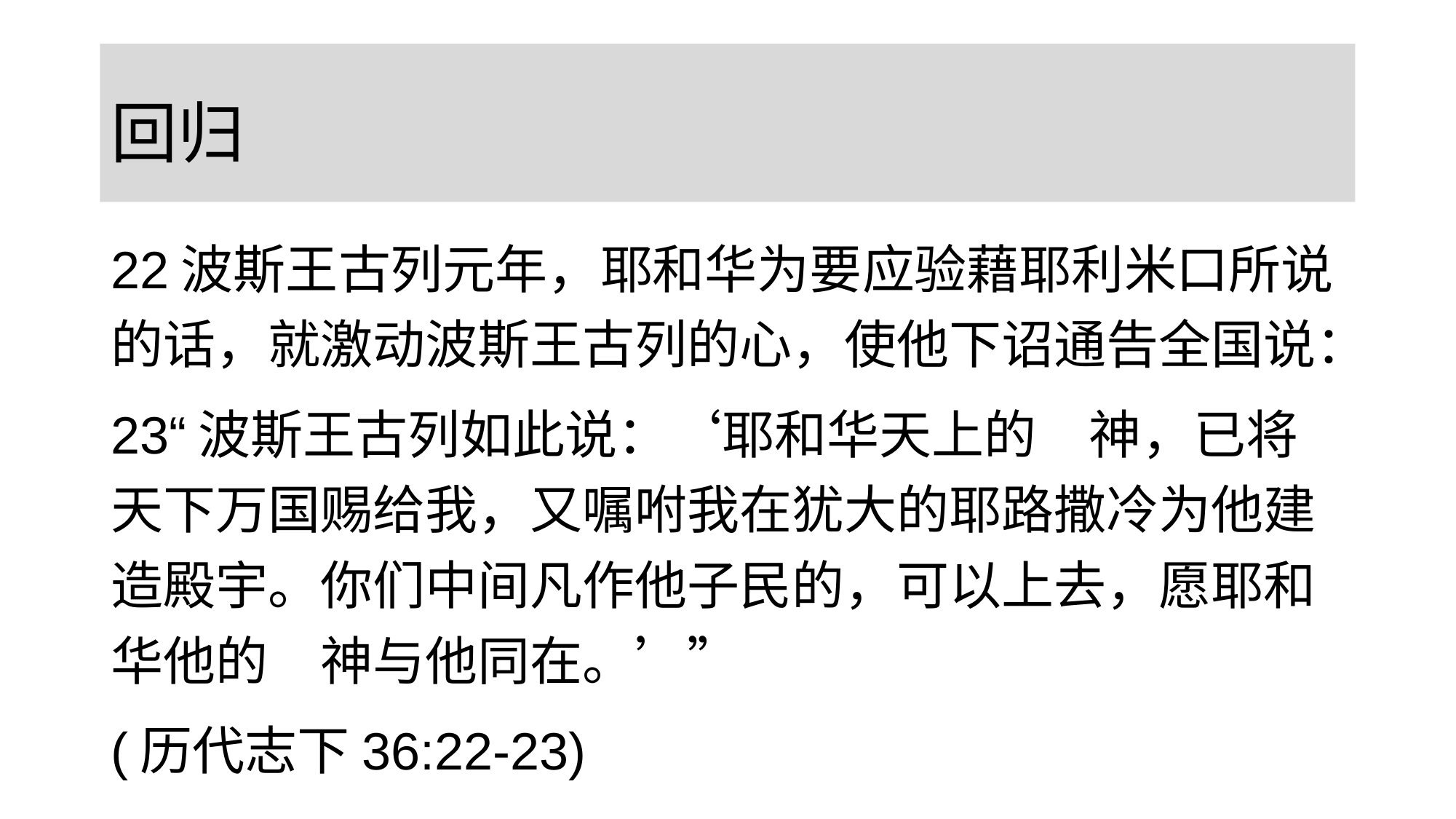

# 回归
22波斯王古列元年，耶和华为要应验藉耶利米口所说的话，就激动波斯王古列的心，使他下诏通告全国说：
23“波斯王古列如此说：‘耶和华天上的　神，已将天下万国赐给我，又嘱咐我在犹大的耶路撒冷为他建造殿宇。你们中间凡作他子民的，可以上去，愿耶和华他的　神与他同在。’”
(历代志下36:22-23)